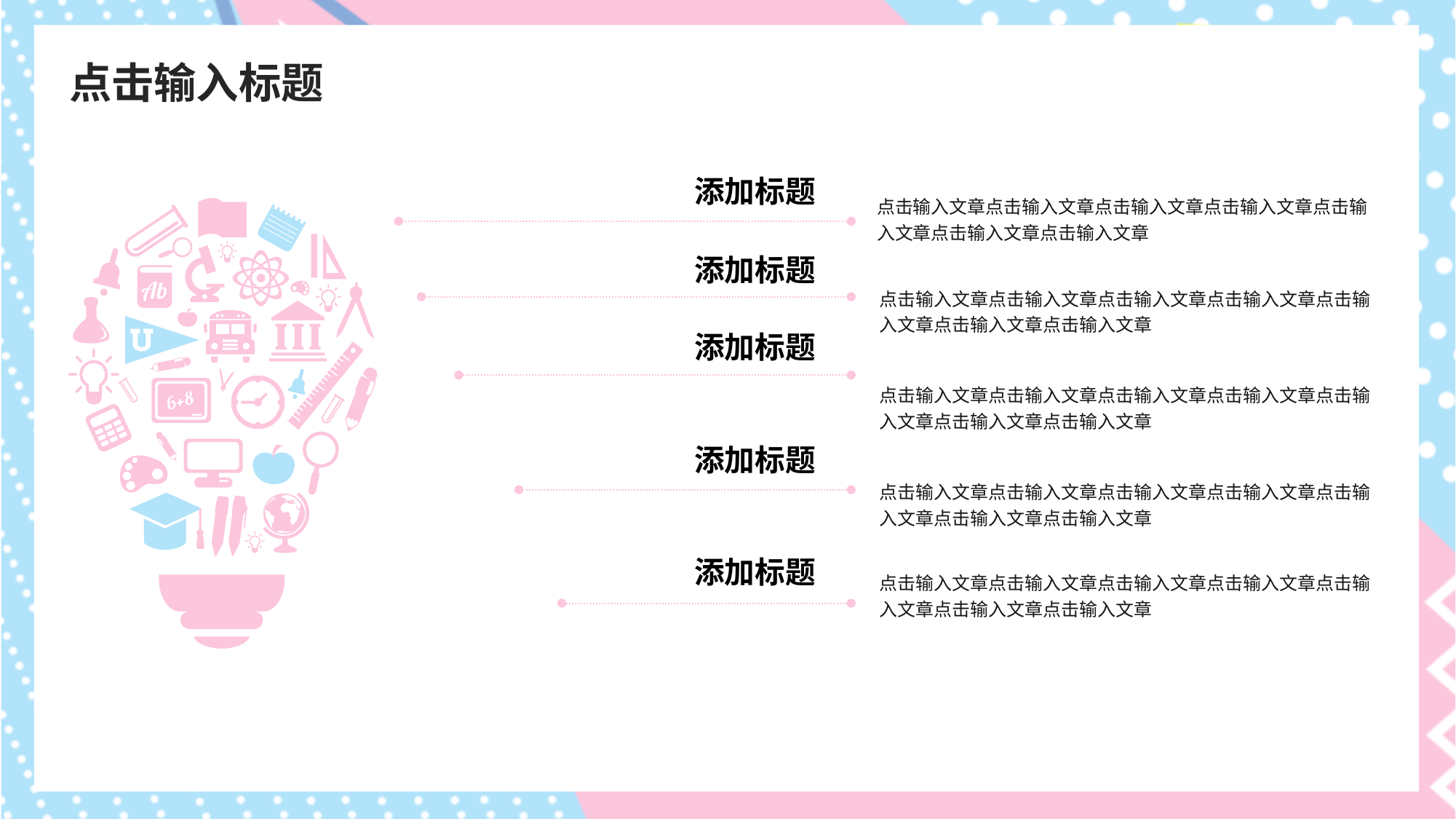

点击输入标题
添加标题
点击输入文章点击输入文章点击输入文章点击输入文章点击输入文章点击输入文章点击输入文章

添加标题
点击输入文章点击输入文章点击输入文章点击输入文章点击输入文章点击输入文章点击输入文章
添加标题
点击输入文章点击输入文章点击输入文章点击输入文章点击输入文章点击输入文章点击输入文章
添加标题
点击输入文章点击输入文章点击输入文章点击输入文章点击输入文章点击输入文章点击输入文章
添加标题
点击输入文章点击输入文章点击输入文章点击输入文章点击输入文章点击输入文章点击输入文章